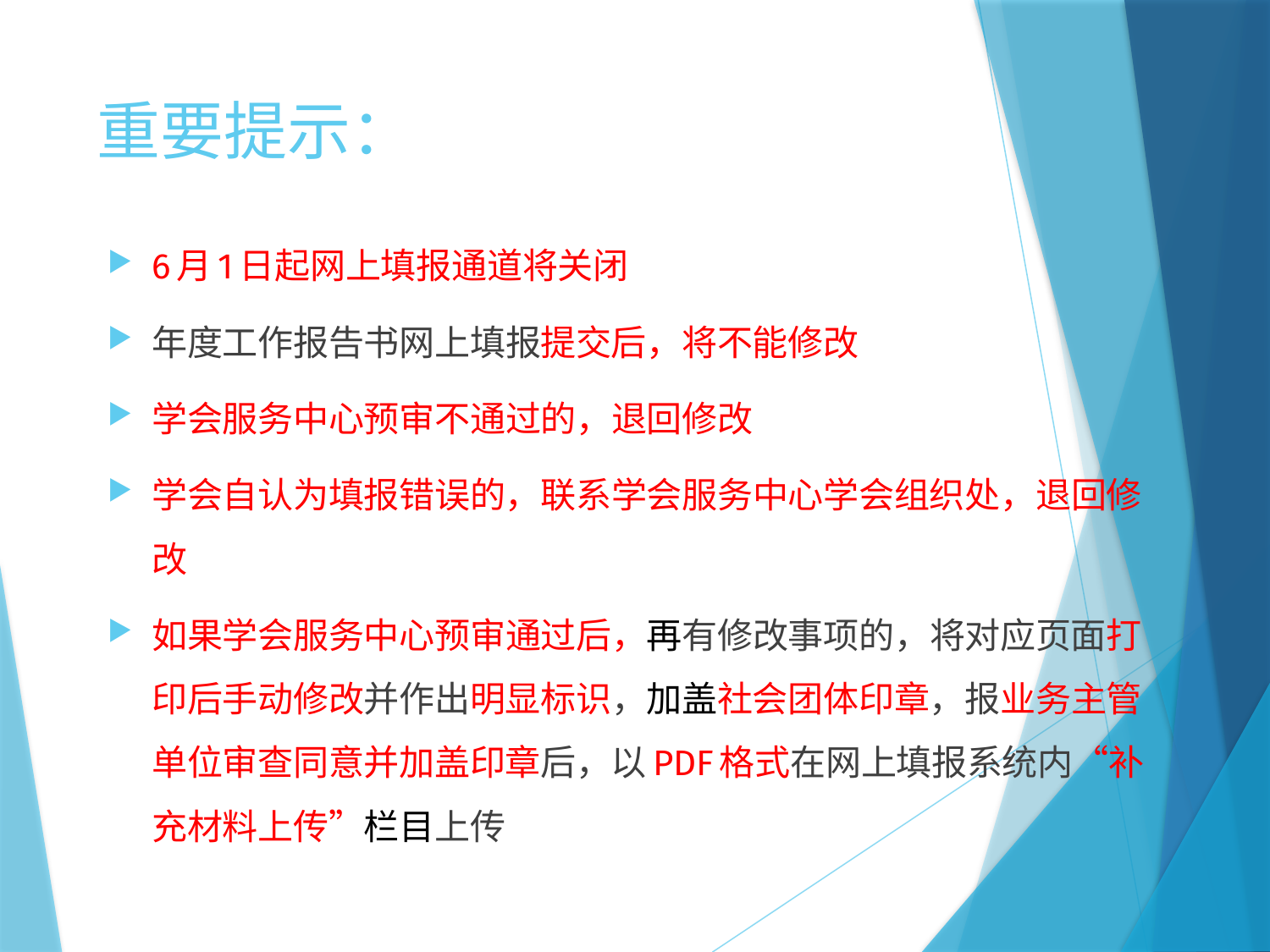

# 重要提示：
6月1日起网上填报通道将关闭
年度工作报告书网上填报提交后，将不能修改
学会服务中心预审不通过的，退回修改
学会自认为填报错误的，联系学会服务中心学会组织处，退回修改
如果学会服务中心预审通过后，再有修改事项的，将对应页面打印后手动修改并作出明显标识，加盖社会团体印章，报业务主管单位审查同意并加盖印章后，以PDF格式在网上填报系统内“补充材料上传”栏目上传